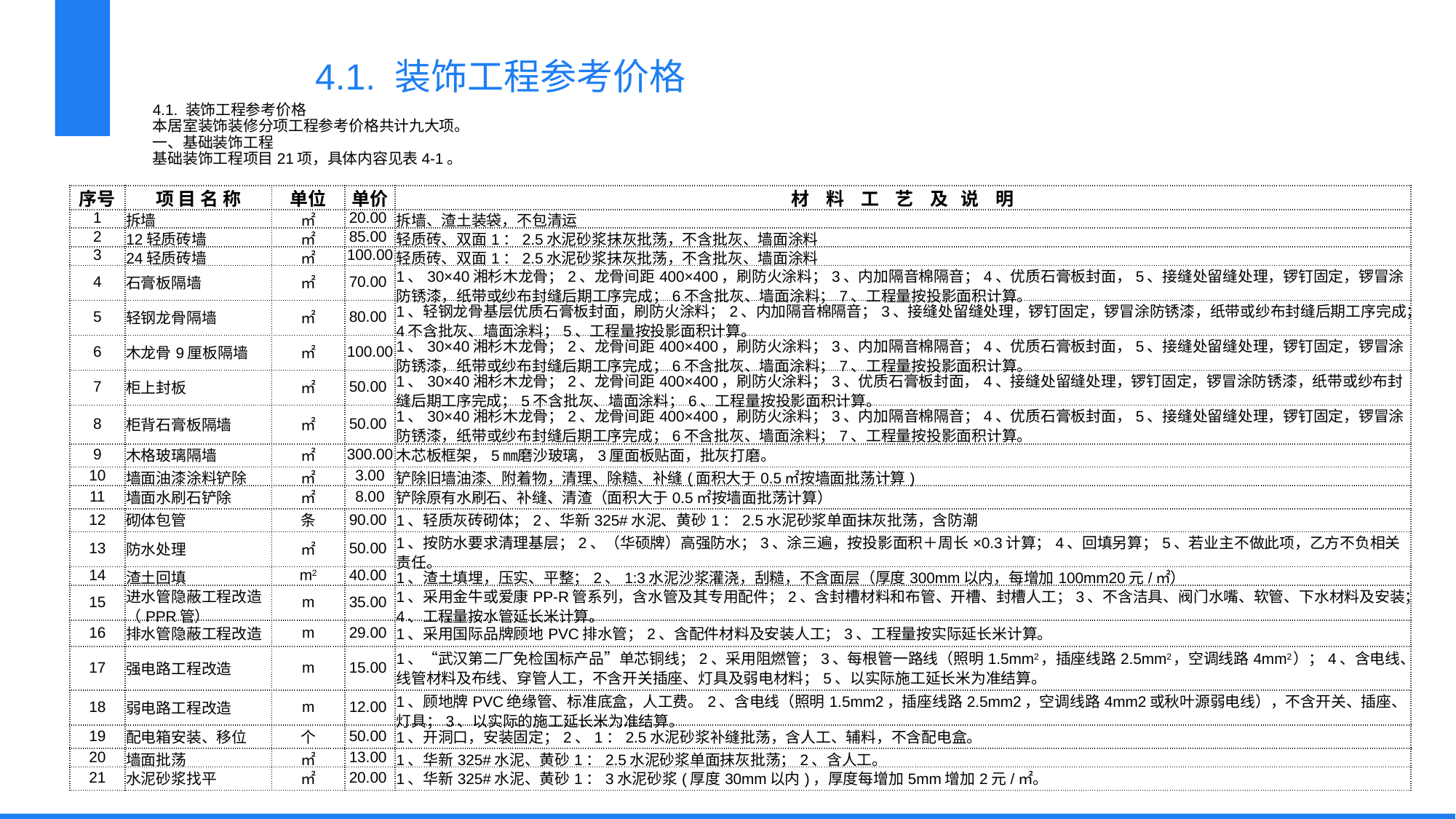

4.1. 装饰工程参考价格
4.1. 装饰工程参考价格
本居室装饰装修分项工程参考价格共计九大项。
一、基础装饰工程
基础装饰工程项目21项，具体内容见表4-1。
| 序号 | 项 目 名 称 | 单位 | 单价 | 材 料 工 艺 及 说 明 |
| --- | --- | --- | --- | --- |
| 1 | 拆墙 | ㎡ | 20.00 | 拆墙、渣土装袋，不包清运 |
| 2 | 12轻质砖墙 | ㎡ | 85.00 | 轻质砖、双面1：2.5水泥砂浆抹灰批荡，不含批灰、墙面涂料 |
| 3 | 24轻质砖墙 | ㎡ | 100.00 | 轻质砖、双面1：2.5水泥砂浆抹灰批荡，不含批灰、墙面涂料 |
| 4 | 石膏板隔墙 | ㎡ | 70.00 | 1、30×40湘杉木龙骨；2、龙骨间距400×400，刷防火涂料；3、内加隔音棉隔音；4、优质石膏板封面，5、接缝处留缝处理，锣钉固定，锣冒涂防锈漆，纸带或纱布封缝后期工序完成；6不含批灰、墙面涂料；7、工程量按投影面积计算。 |
| 5 | 轻钢龙骨隔墙 | ㎡ | 80.00 | 1、轻钢龙骨基层优质石膏板封面，刷防火涂料；2、内加隔音棉隔音；3、接缝处留缝处理，锣钉固定，锣冒涂防锈漆，纸带或纱布封缝后期工序完成；4不含批灰、墙面涂料；5、工程量按投影面积计算。 |
| 6 | 木龙骨9厘板隔墙 | ㎡ | 100.00 | 1、30×40湘杉木龙骨；2、龙骨间距400×400，刷防火涂料；3、内加隔音棉隔音；4、优质石膏板封面，5、接缝处留缝处理，锣钉固定，锣冒涂防锈漆，纸带或纱布封缝后期工序完成；6不含批灰、墙面涂料；7、工程量按投影面积计算。 |
| 7 | 柜上封板 | ㎡ | 50.00 | 1、30×40湘杉木龙骨；2、龙骨间距400×400，刷防火涂料；3、优质石膏板封面，4、接缝处留缝处理，锣钉固定，锣冒涂防锈漆，纸带或纱布封缝后期工序完成；5不含批灰、墙面涂料；6、工程量按投影面积计算。 |
| 8 | 柜背石膏板隔墙 | ㎡ | 50.00 | 1、30×40湘杉木龙骨；2、龙骨间距400×400，刷防火涂料；3、内加隔音棉隔音；4、优质石膏板封面，5、接缝处留缝处理，锣钉固定，锣冒涂防锈漆，纸带或纱布封缝后期工序完成；6不含批灰、墙面涂料；7、工程量按投影面积计算。 |
| 9 | 木格玻璃隔墙 | ㎡ | 300.00 | 木芯板框架，5㎜磨沙玻璃，3厘面板贴面，批灰打磨。 |
| 10 | 墙面油漆涂料铲除 | ㎡ | 3.00 | 铲除旧墙油漆、附着物，清理、除糙、补缝(面积大于0.5㎡按墙面批荡计算) |
| 11 | 墙面水刷石铲除 | ㎡ | 8.00 | 铲除原有水刷石、补缝、清渣（面积大于0.5㎡按墙面批荡计算） |
| 12 | 砌体包管 | 条 | 90.00 | 1、轻质灰砖砌体；2、华新325#水泥、黄砂1：2.5水泥砂浆单面抹灰批荡，含防潮 |
| 13 | 防水处理 | ㎡ | 50.00 | 1、按防水要求清理基层；2、（华硕牌）高强防水；3、涂三遍，按投影面积＋周长×0.3计算；4、回填另算；5、若业主不做此项，乙方不负相关责任。 |
| 14 | 渣土回填 | m2 | 40.00 | 1、渣土填埋，压实、平整；2、1:3水泥沙浆灌浇，刮糙，不含面层（厚度300mm以内，每增加100mm20元/㎡） |
| 15 | 进水管隐蔽工程改造（PPR管） | m | 35.00 | 1、采用金牛或爱康PP-R管系列，含水管及其专用配件；2、含封槽材料和布管、开槽、封槽人工；3、不含洁具、阀门水嘴、软管、下水材料及安装；4、工程量按水管延长米计算。 |
| 16 | 排水管隐蔽工程改造 | m | 29.00 | 1、采用国际品牌顾地PVC排水管；2、含配件材料及安装人工；3、工程量按实际延长米计算。 |
| 17 | 强电路工程改造 | m | 15.00 | 1、“武汉第二厂免检国标产品”单芯铜线；2、采用阻燃管；3、每根管一路线（照明1.5mm2，插座线路2.5mm2，空调线路4mm2）；4、含电线、线管材料及布线、穿管人工，不含开关插座、灯具及弱电材料；5、以实际施工延长米为准结算。 |
| 18 | 弱电路工程改造 | m | 12.00 | 1、顾地牌PVC绝缘管、标准底盒，人工费。2、含电线（照明1.5mm2，插座线路2.5mm2，空调线路4mm2或秋叶源弱电线），不含开关、插座、灯具；3、以实际的施工延长米为准结算。 |
| 19 | 配电箱安装、移位 | 个 | 50.00 | 1、开洞口，安装固定；2、1：2.5水泥砂浆补缝批荡，含人工、辅料，不含配电盒。 |
| 20 | 墙面批荡 | ㎡ | 13.00 | 1、华新325#水泥、黄砂1：2.5水泥砂浆单面抹灰批荡；2、含人工。 |
| 21 | 水泥砂浆找平 | ㎡ | 20.00 | 1、华新325#水泥、黄砂1：3水泥砂浆(厚度30mm以内)，厚度每增加5mm增加2元/㎡。 |